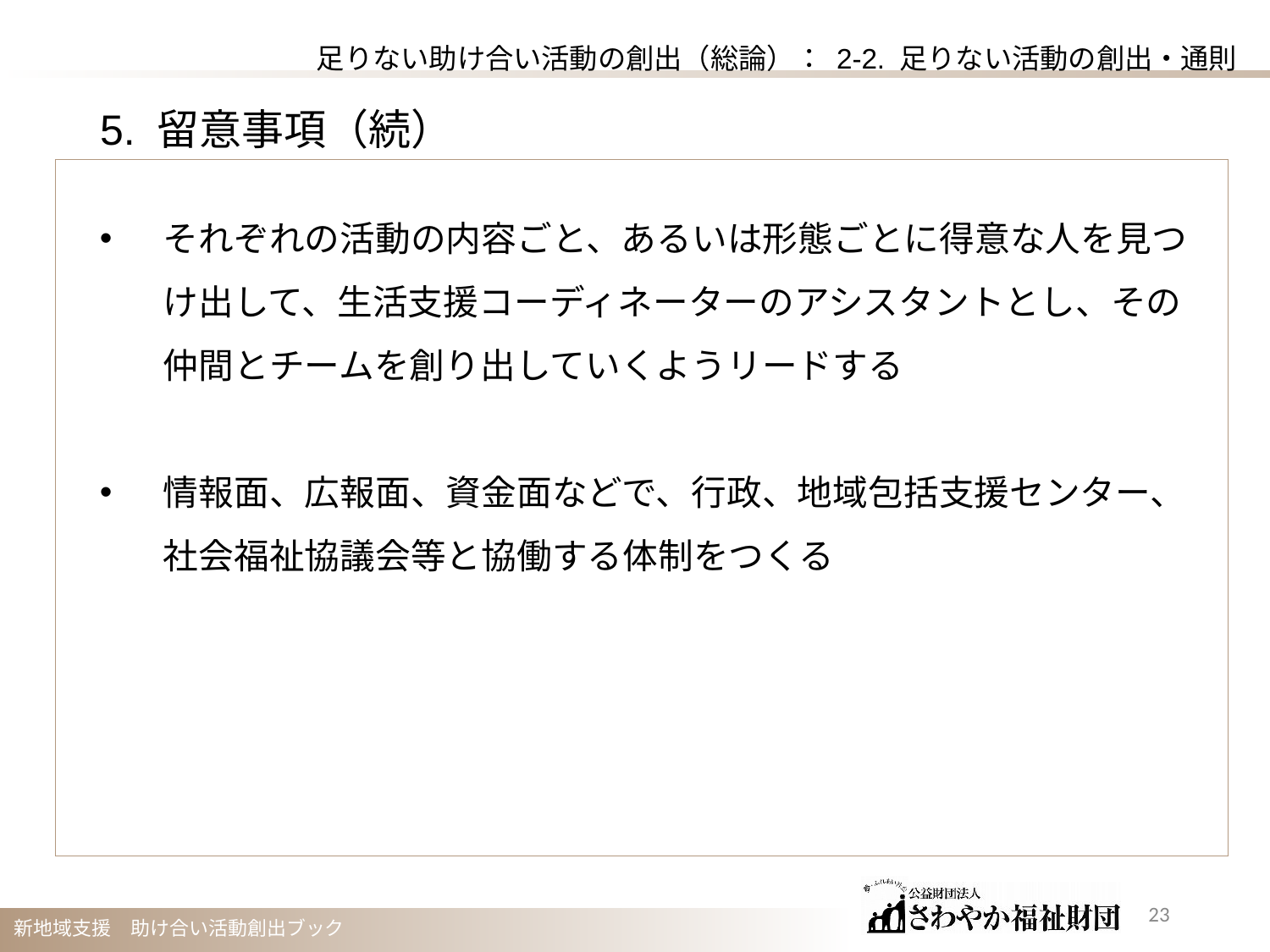

足りない助け合い活動の創出（総論）： 2-2. 足りない活動の創出・通則
5. 留意事項（続）

それぞれの活動の内容ごと、あるいは形態ごとに得意な人を見つけ出して、生活支援コーディネーターのアシスタントとし、その仲間とチームを創り出していくようリードする

情報面、広報面、資金面などで、行政、地域包括支援センター、社会福祉協議会等と協働する体制をつくる
23